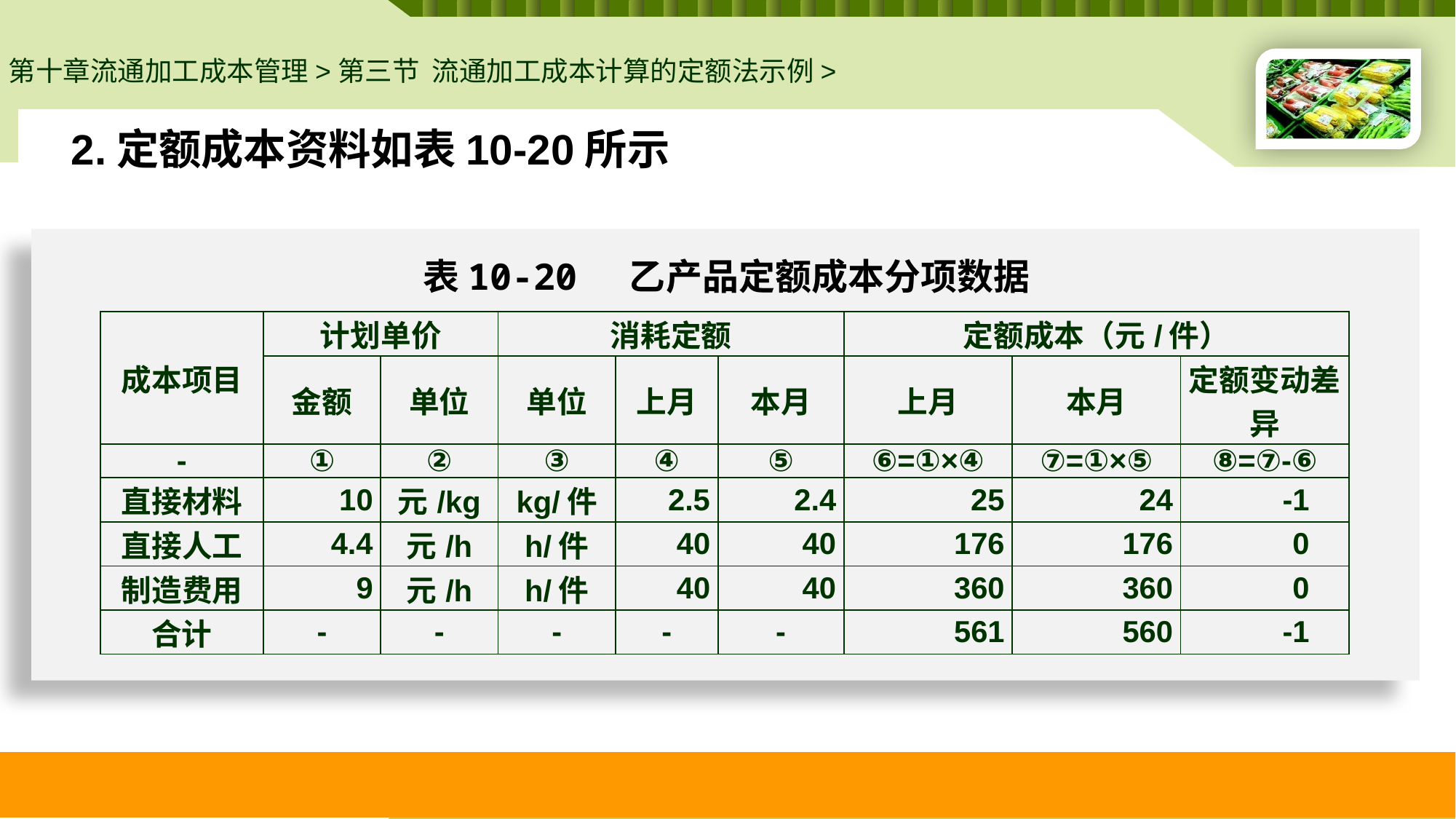

第十章流通加工成本管理>第三节  流通加工成本计算的定额法示例>
2.定额成本资料如表10-20所示

# 表10-20  乙产品定额成本分项数据
| 成本项目 | 计划单价 |  | 消耗定额 |  |  | 定额成本（元/件） |  |  |
| --- | --- | --- | --- | --- | --- | --- | --- | --- |
|  | 金额 | 单位 | 单位 | 上月 | 本月 | 上月 | 本月 | 定额变动差异 |
| - | ① | ② | ③ | ④ | ⑤ | ⑥=①×④ | ⑦=①×⑤ | ⑧=⑦-⑥ |
| 直接材料 | 10 | 元/kg | kg/件 | 2.5 | 2.4 | 25 | 24 | -1 |
| 直接人工 | 4.4 | 元/h | h/件 | 40 | 40 | 176 | 176 | 0 |
| 制造费用 | 9 | 元/h | h/件 | 40 | 40 | 360 | 360 | 0 |
| 合计 | - | - | - | - | - | 561 | 560 | -1 |